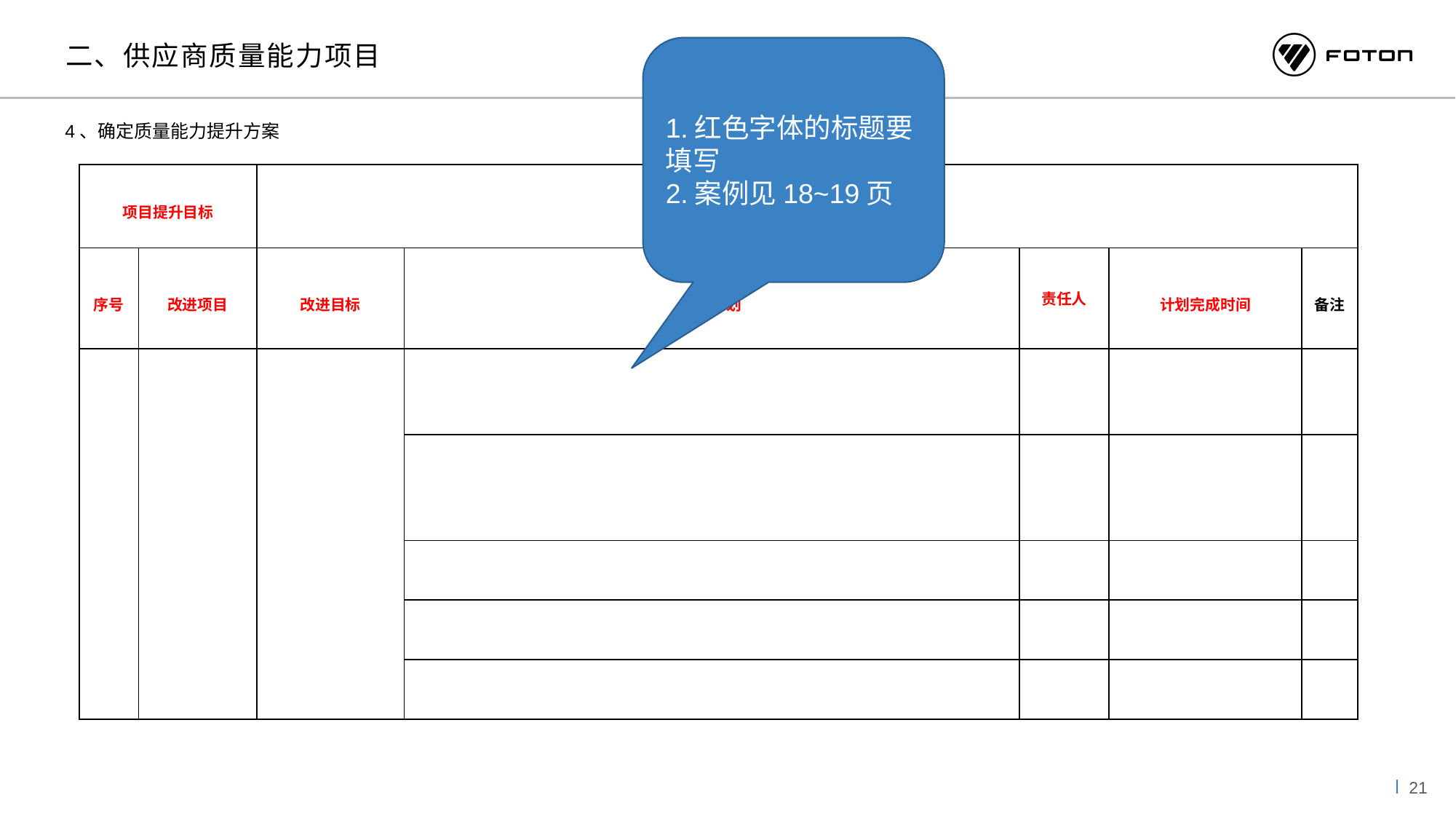

二、供应商质量能力项目
1.红色字体的标题要填写
2.案例见18~19页
4、确定质量能力提升方案
：
| 项目提升目标 |  |  |  |  |  |  |
| --- | --- | --- | --- | --- | --- | --- |
| 序号 | 改进项目 | 改进目标 | 实施计划 | 责任人 | 计划完成时间 | 备注 |
|  |  |  |  |  |  |  |
|  |  |  |  |  |  |  |
|  |  |  |  |  |  |  |
|  |  |  |  |  |  |  |
|  |  |  |  |  |  |  |